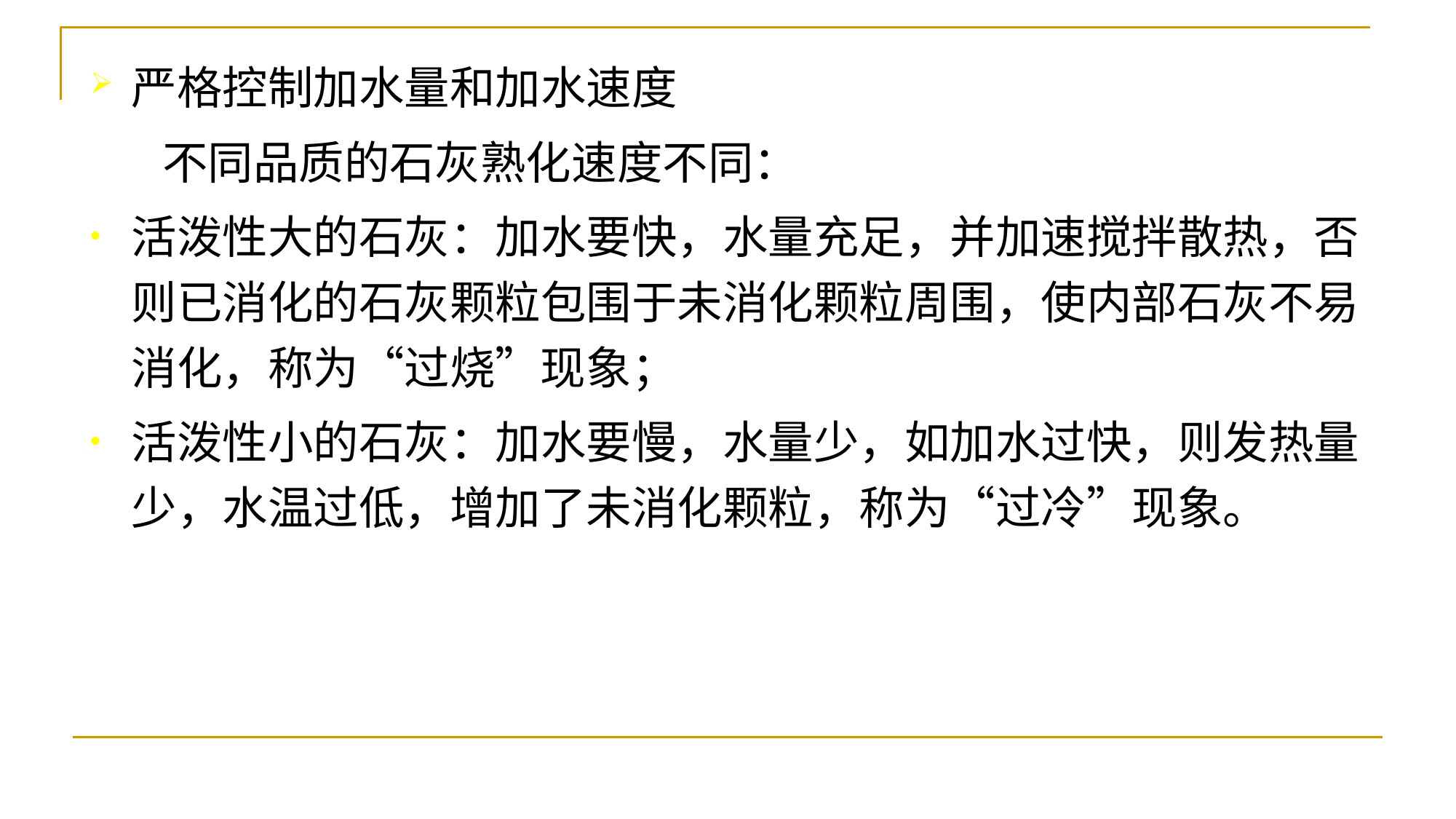

# 严格控制加水量和加水速度
      不同品质的石灰熟化速度不同：
活泼性大的石灰：加水要快，水量充足，并加速搅拌散热，否则已消化的石灰颗粒包围于未消化颗粒周围，使内部石灰不易消化，称为“过烧”现象；
活泼性小的石灰：加水要慢，水量少，如加水过快，则发热量少，水温过低，增加了未消化颗粒，称为“过冷”现象。